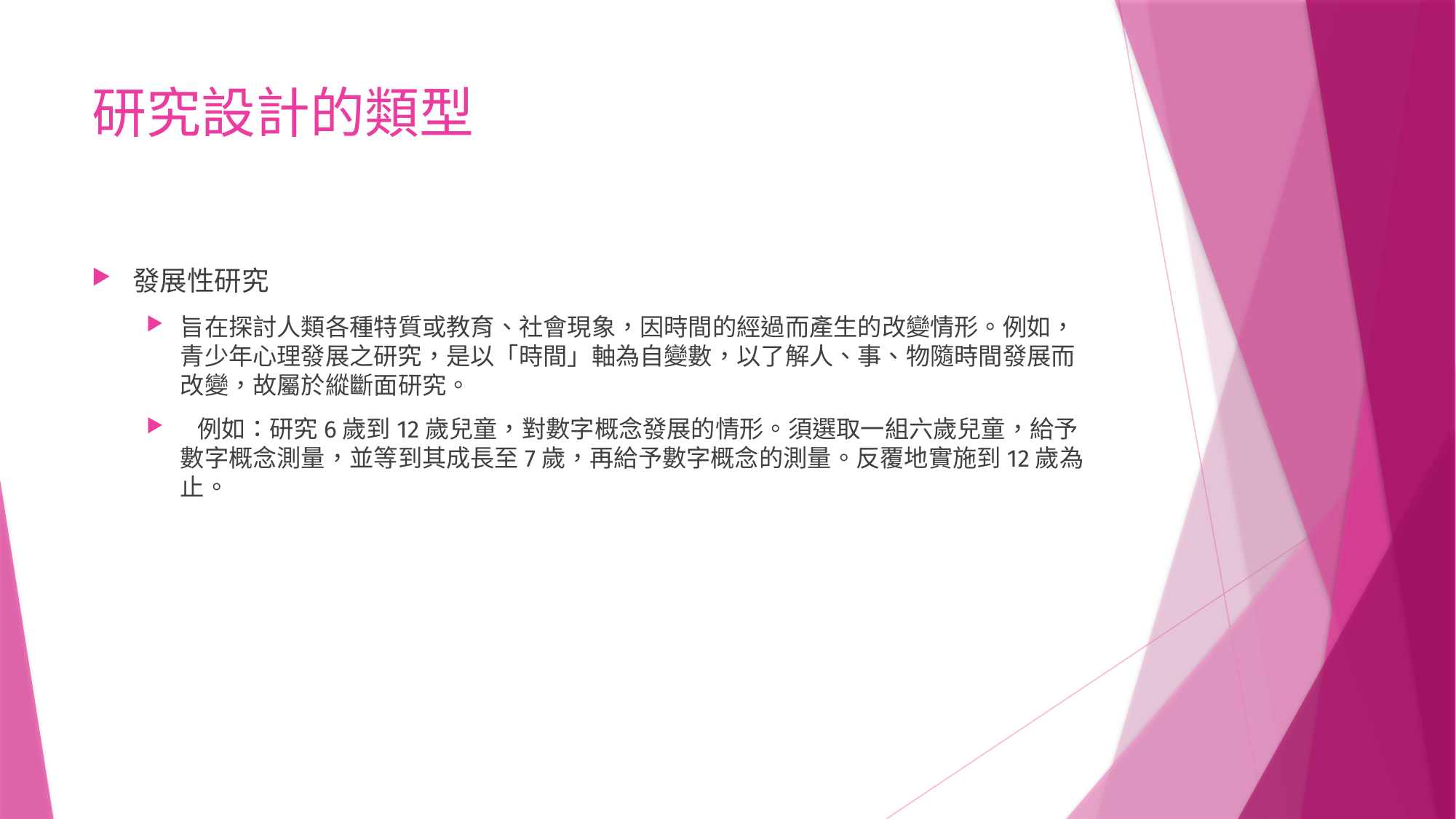

# 研究設計的類型
發展性研究
旨在探討人類各種特質或教育、社會現象，因時間的經過而產生的改變情形。例如，青少年心理發展之研究，是以「時間」軸為自變數，以了解人、事、物隨時間發展而改變，故屬於縱斷面研究。
  例如：研究6歲到12歲兒童，對數字概念發展的情形。須選取一組六歲兒童，給予數字概念測量，並等到其成長至7歲，再給予數字概念的測量。反覆地實施到12歲為止。